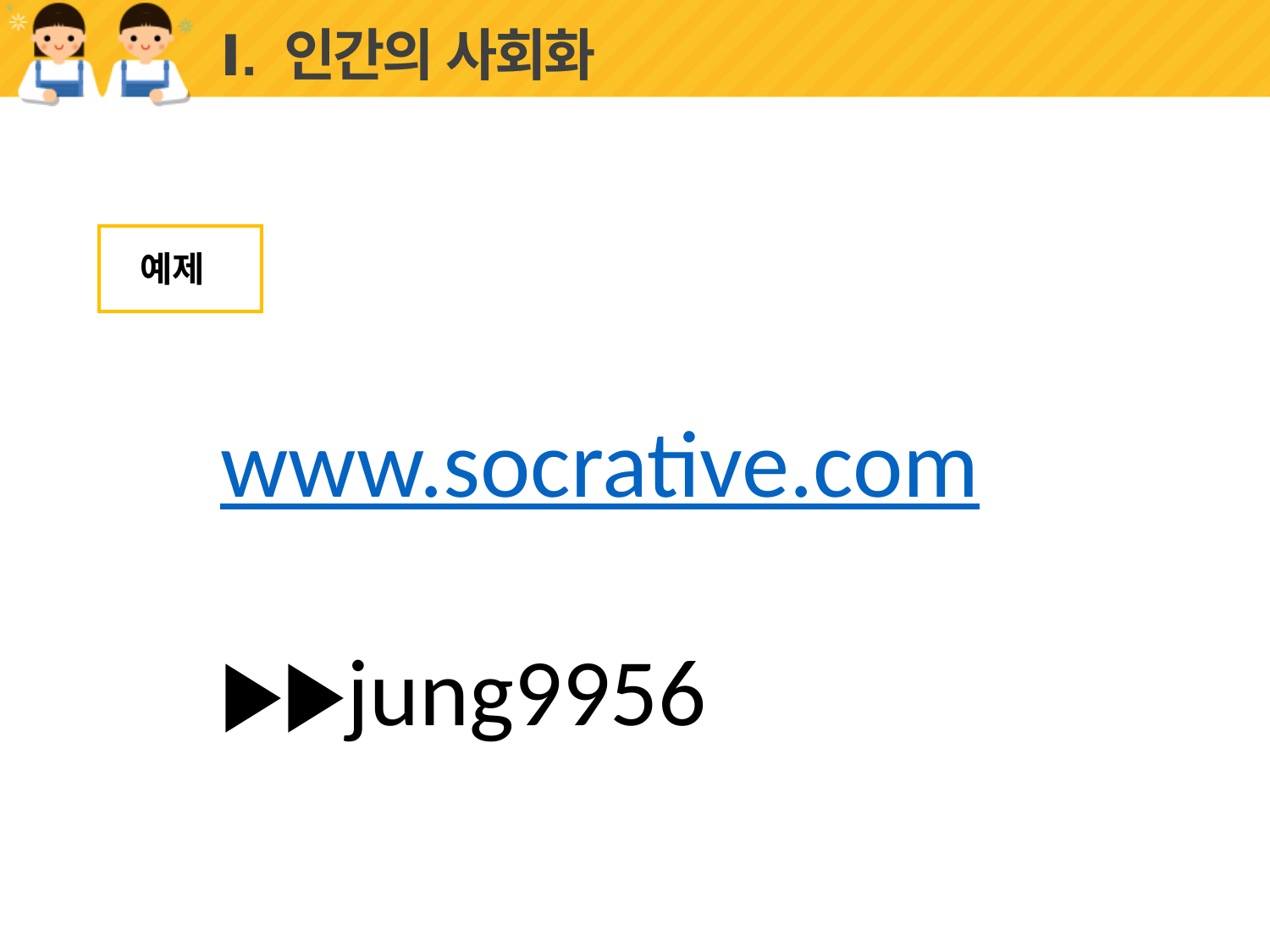

# Ⅰ. 인간의 사회화

예제
www.socrative.com

▶▶jung9956